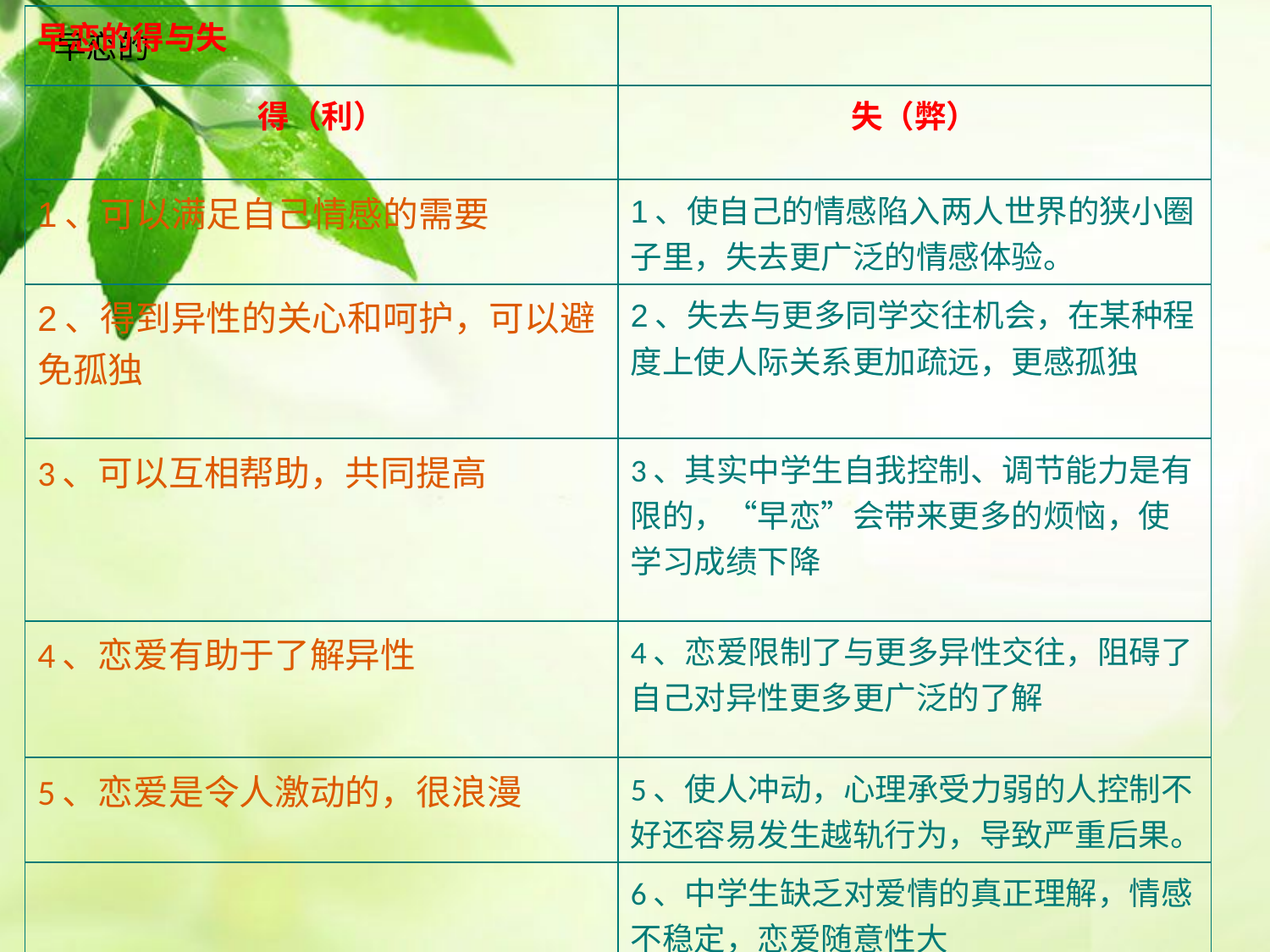

| 早恋的得与失 |  |
| --- | --- |
| 得（利） | 失（弊） |
| 1、可以满足自己情感的需要 | 1、使自己的情感陷入两人世界的狭小圈子里，失去更广泛的情感体验。 |
| 2、得到异性的关心和呵护，可以避免孤独 | 2、失去与更多同学交往机会，在某种程度上使人际关系更加疏远，更感孤独 |
| 3、可以互相帮助，共同提高 | 3、其实中学生自我控制、调节能力是有限的，“早恋”会带来更多的烦恼，使学习成绩下降 |
| 4、恋爱有助于了解异性 | 4、恋爱限制了与更多异性交往，阻碍了自己对异性更多更广泛的了解 |
| 5、恋爱是令人激动的，很浪漫 | 5、使人冲动，心理承受力弱的人控制不好还容易发生越轨行为，导致严重后果。 |
|  | 6、中学生缺乏对爱情的真正理解，情感不稳定，恋爱随意性大 |
|  | 7、面对恋爱中的摩擦和挫折，容易采取偏激行为。 |
早恋的